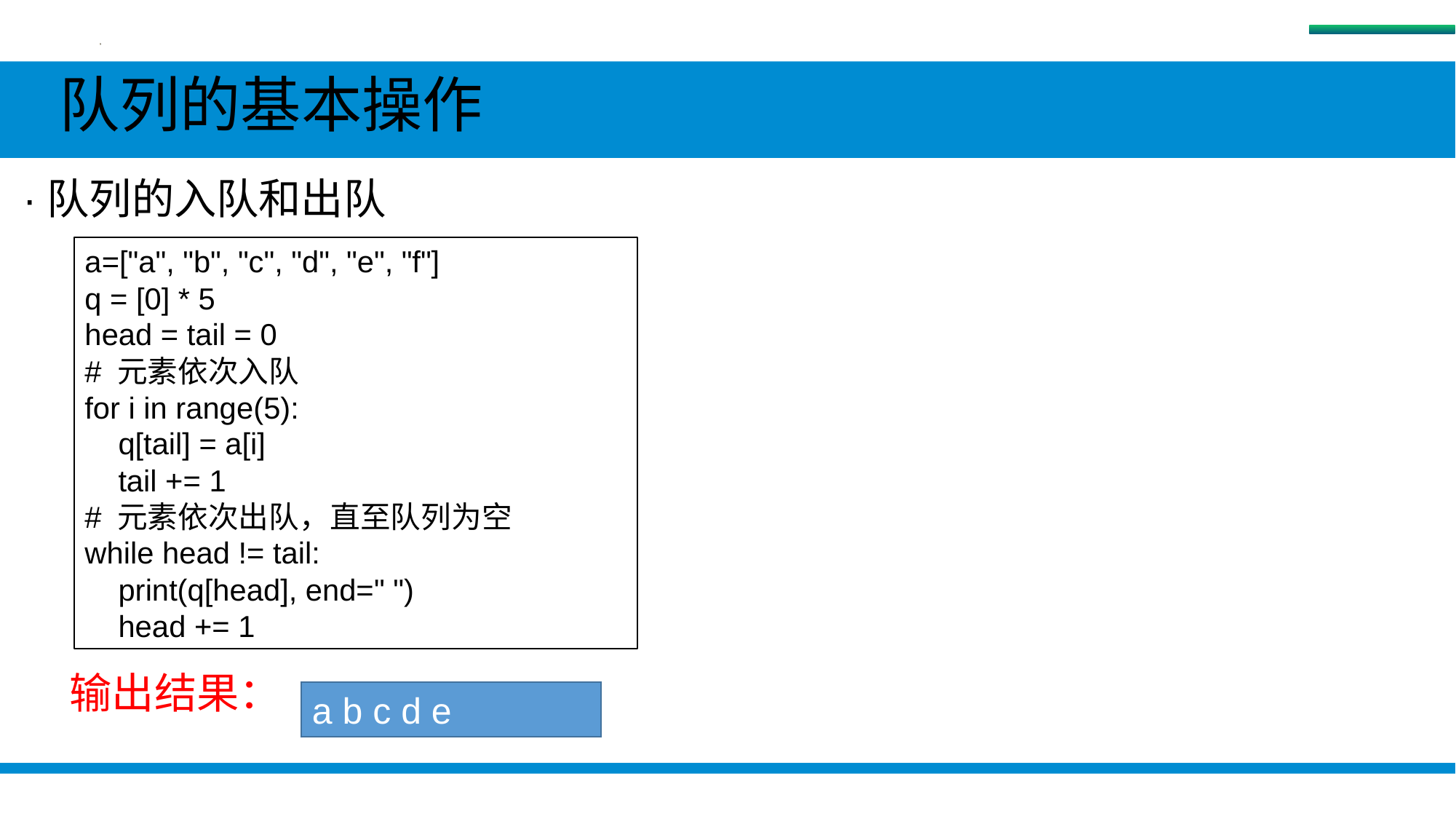

队列

  队列的基本操作
 ·队列的入队和出队
a=["a", "b", "c", "d", "e", "f"]
q = [0] * 5
head = tail = 0
# 元素依次入队
for i in range(5):
    q[tail] = a[i]
    tail += 1
# 元素依次出队，直至队列为空
while head != tail:
    print(q[head], end=" ")
    head += 1
输出结果：
a b c d e
#